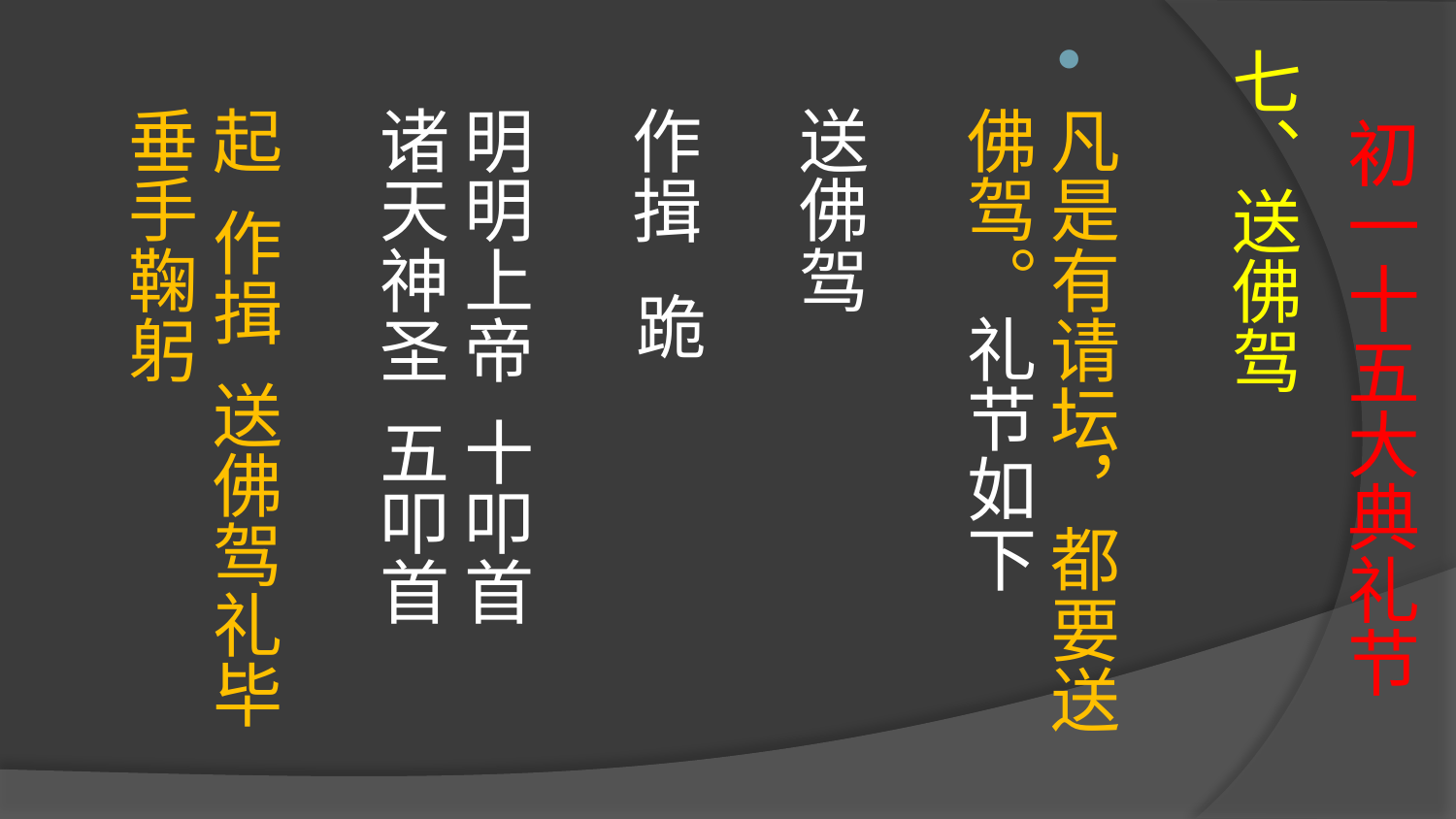

# 初一十五大典礼节
七、送佛驾
凡是有请坛，都要送佛驾。礼节如下
送佛驾
作揖   跪   
明明上帝  十叩首
诸天神圣  五叩首
起  作揖  送佛驾礼毕  垂手鞠躬